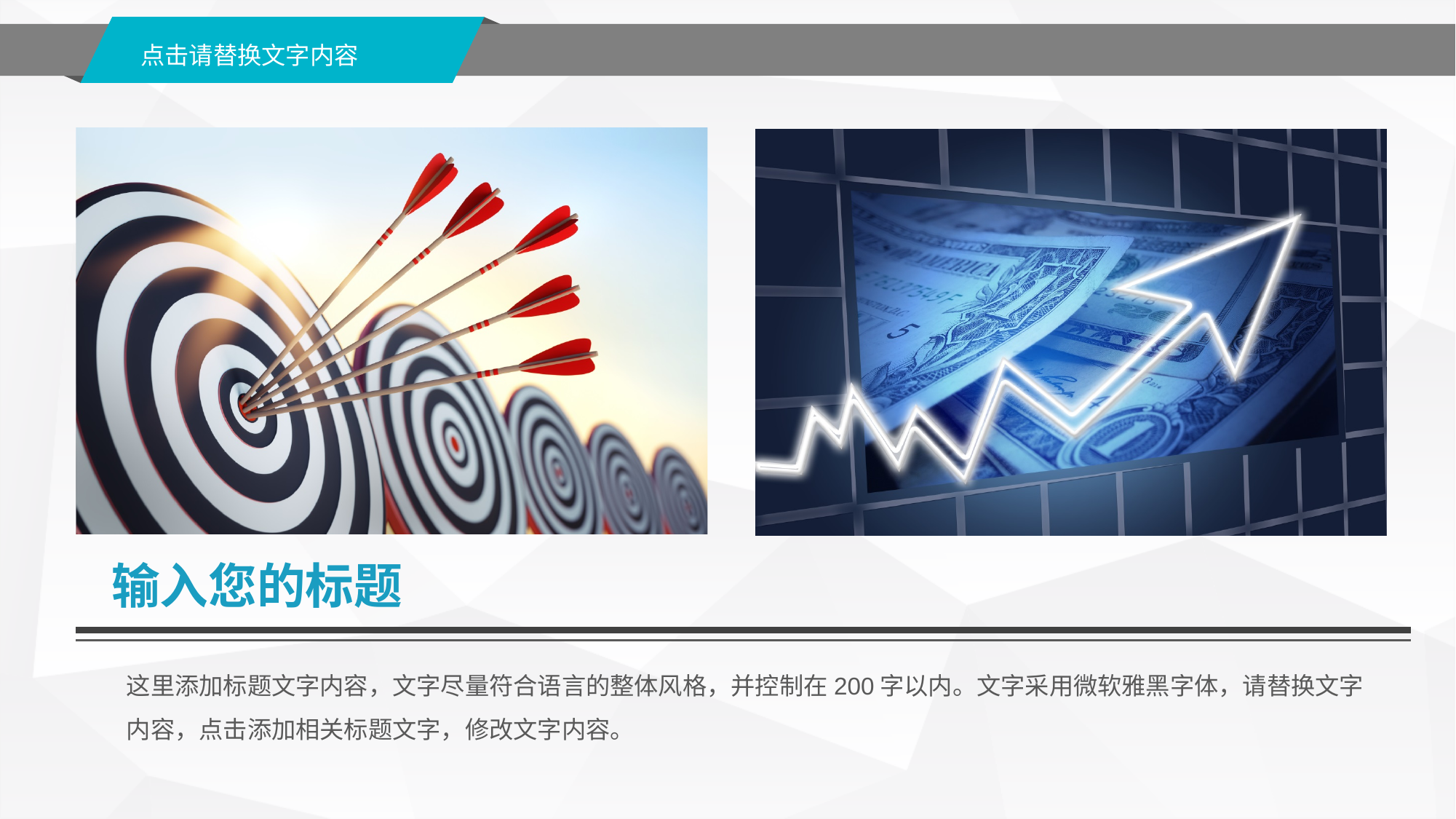

点击请替换文字内容

输入您的标题
这里添加标题文字内容，文字尽量符合语言的整体风格，并控制在200字以内。文字采用微软雅黑字体，请替换文字内容，点击添加相关标题文字，修改文字内容。